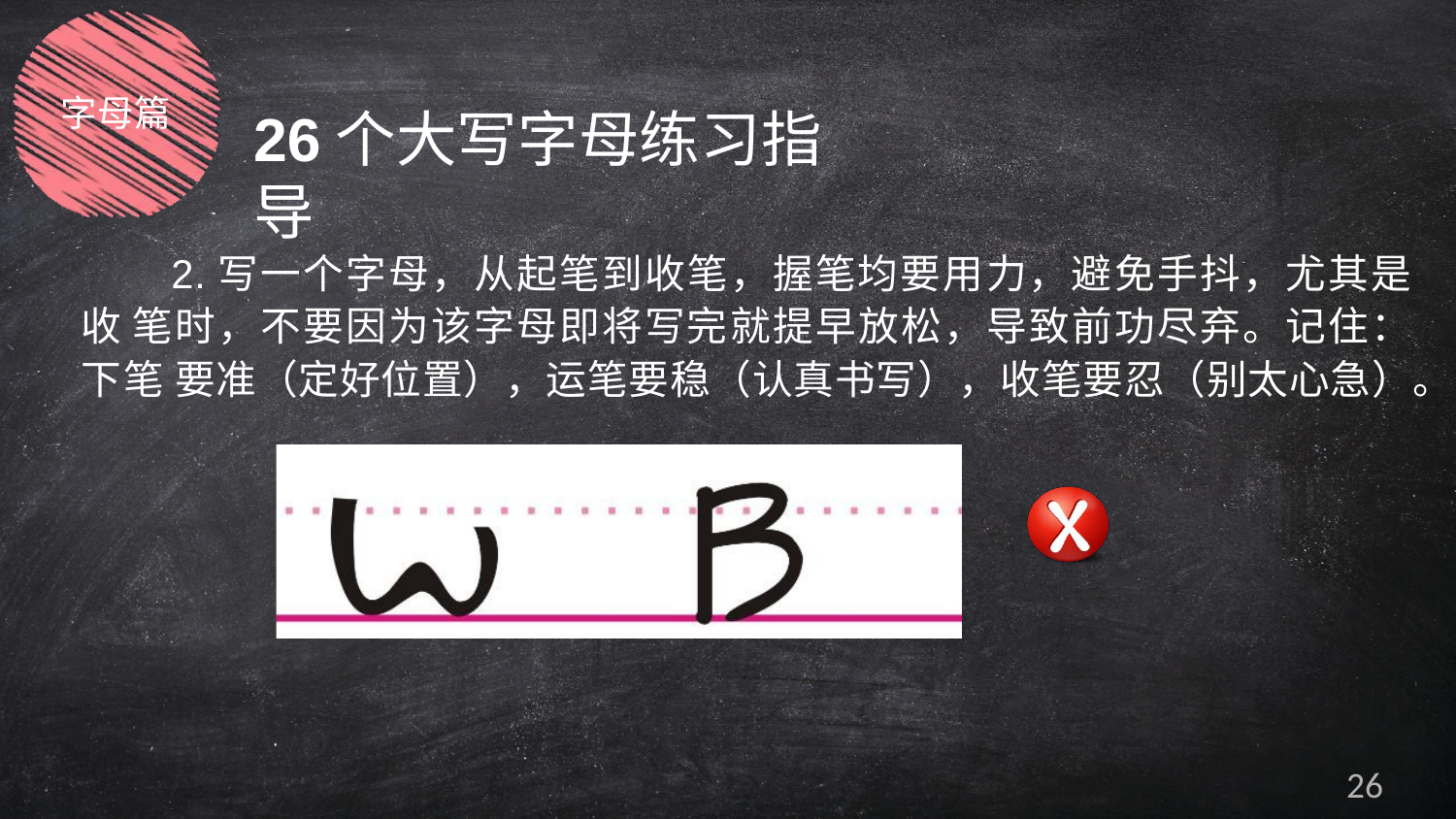

字母篇
26个大写字母练习指导
2.写一个字母，从起笔到收笔，握笔均要用力，避免手抖，尤其是收 笔时，不要因为该字母即将写完就提早放松，导致前功尽弃。记住：下笔 要准（定好位置），运笔要稳（认真书写），收笔要忍（别太心急）。

26